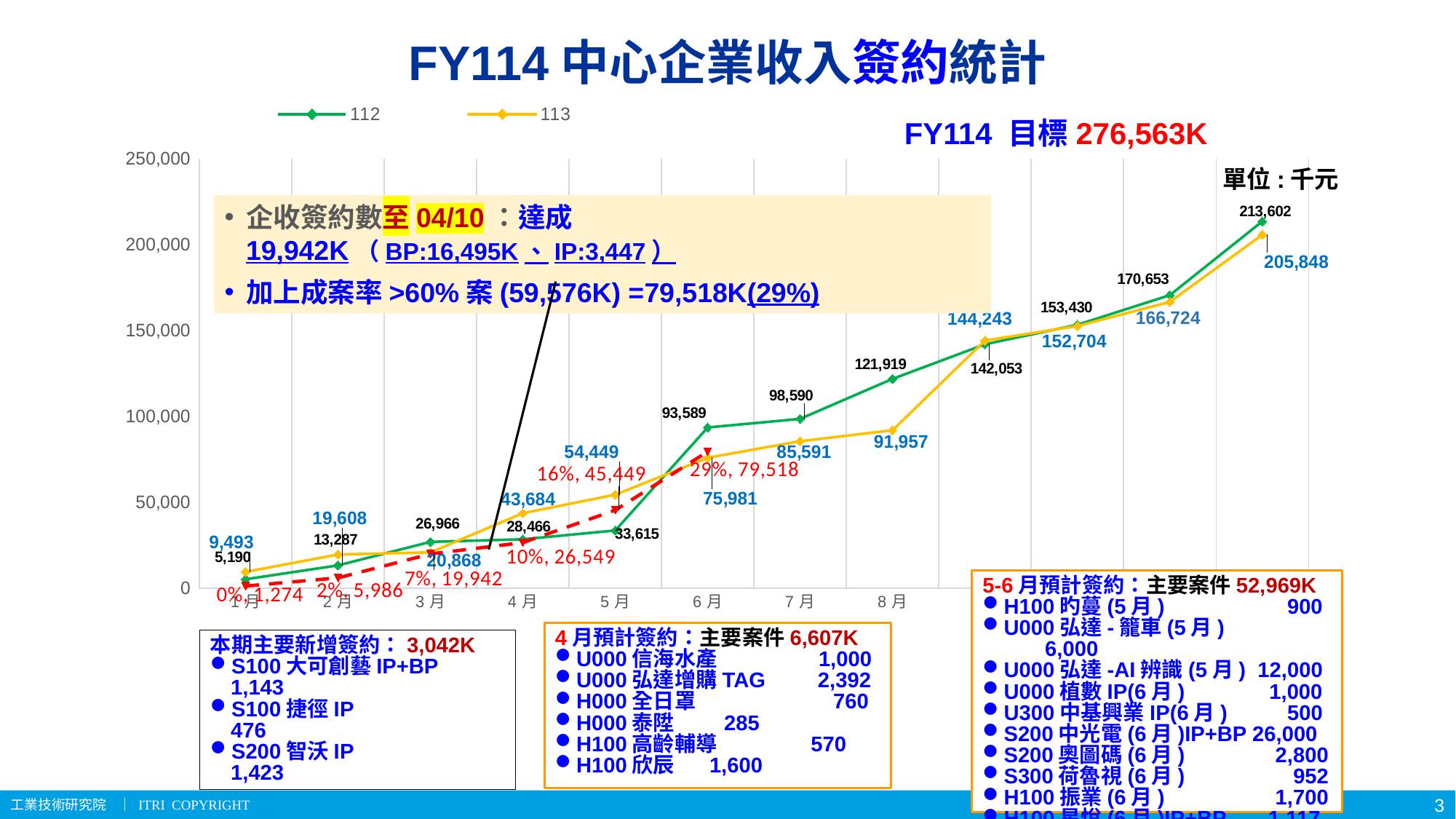

# FY114中心企業收入簽約統計

[unsupported chart]

FY114 目標276,563K
單位:千元
企收簽約數至04/10：達成19,942K（BP:16,495K、IP:3,447）
加上成案率>60%案(59,576K) =79,518K(29%)
5-6月預計簽約：主要案件52,969K
H100旳蔓(5月)	           900
U000弘達-籠車(5月)	        6,000
U000弘達-AI辨識(5月)  12,000
U000植數IP(6月)	        1,000
U300中基興業IP(6月)          500
S200中光電(6月)IP+BP 26,000
S200奧圖碼(6月)	         2,800
S300荷魯視(6月)	            952
H100振業(6月)	         1,700
H100星悅(6月)IP+BP       1,117

4月預計簽約：主要案件6,607K
U000信海水產	    1,000
U000弘達增購TAG	    2,392
H000全日罩	       760
H000泰陞	       285
H100高齡輔導                  570
H100欣辰	    1,600
本期主要新增簽約：3,042K
S100大可創藝IP+BP   1,143
S100捷徑IP	      476
S200智沃IP	   1,423